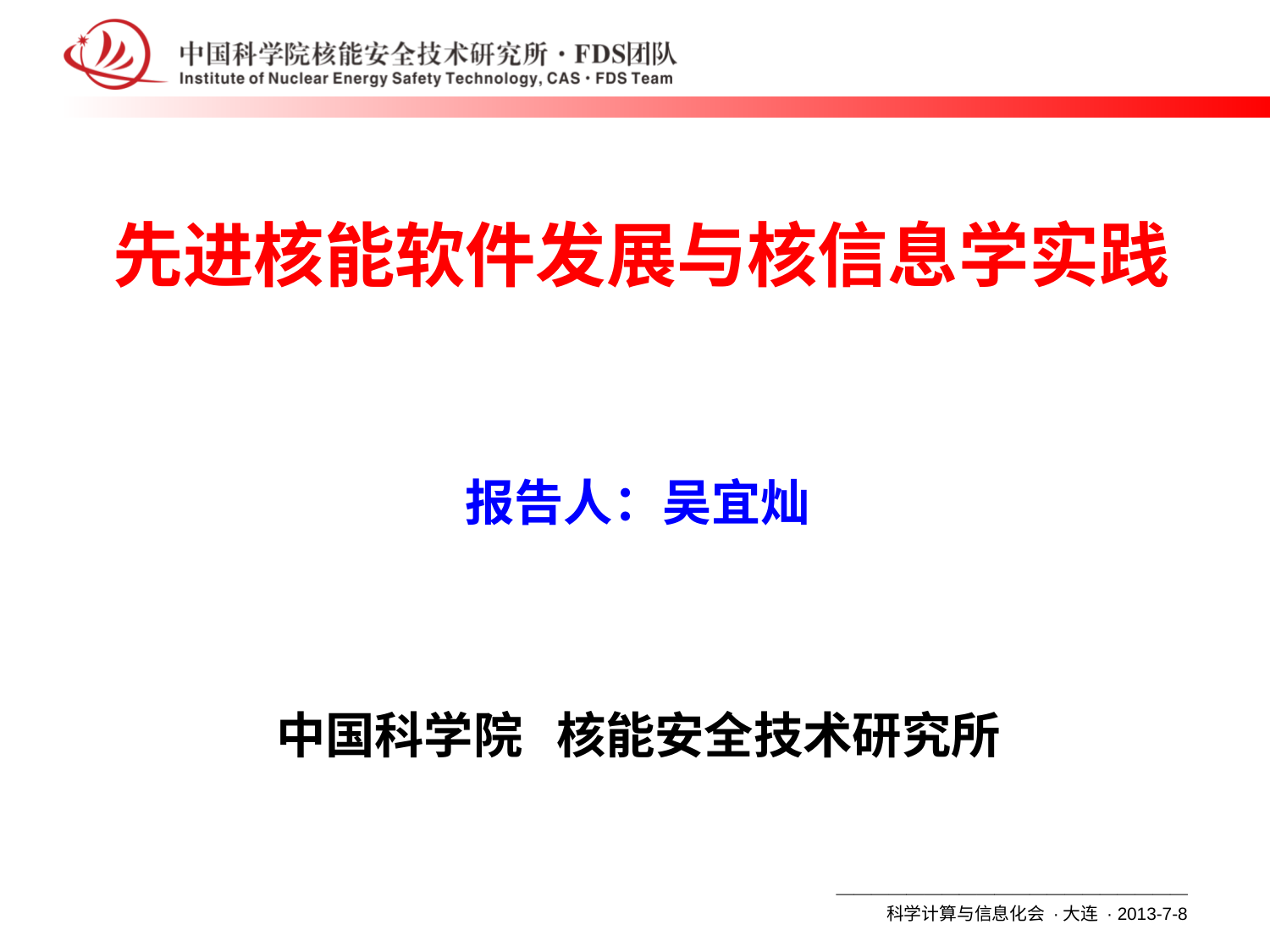

# 先进核能软件发展与核信息学实践
报告人：吴宜灿
中国科学院   核能安全技术研究所
————————————————————
      科学计算与信息化会 ·大连 · 2013-7-8